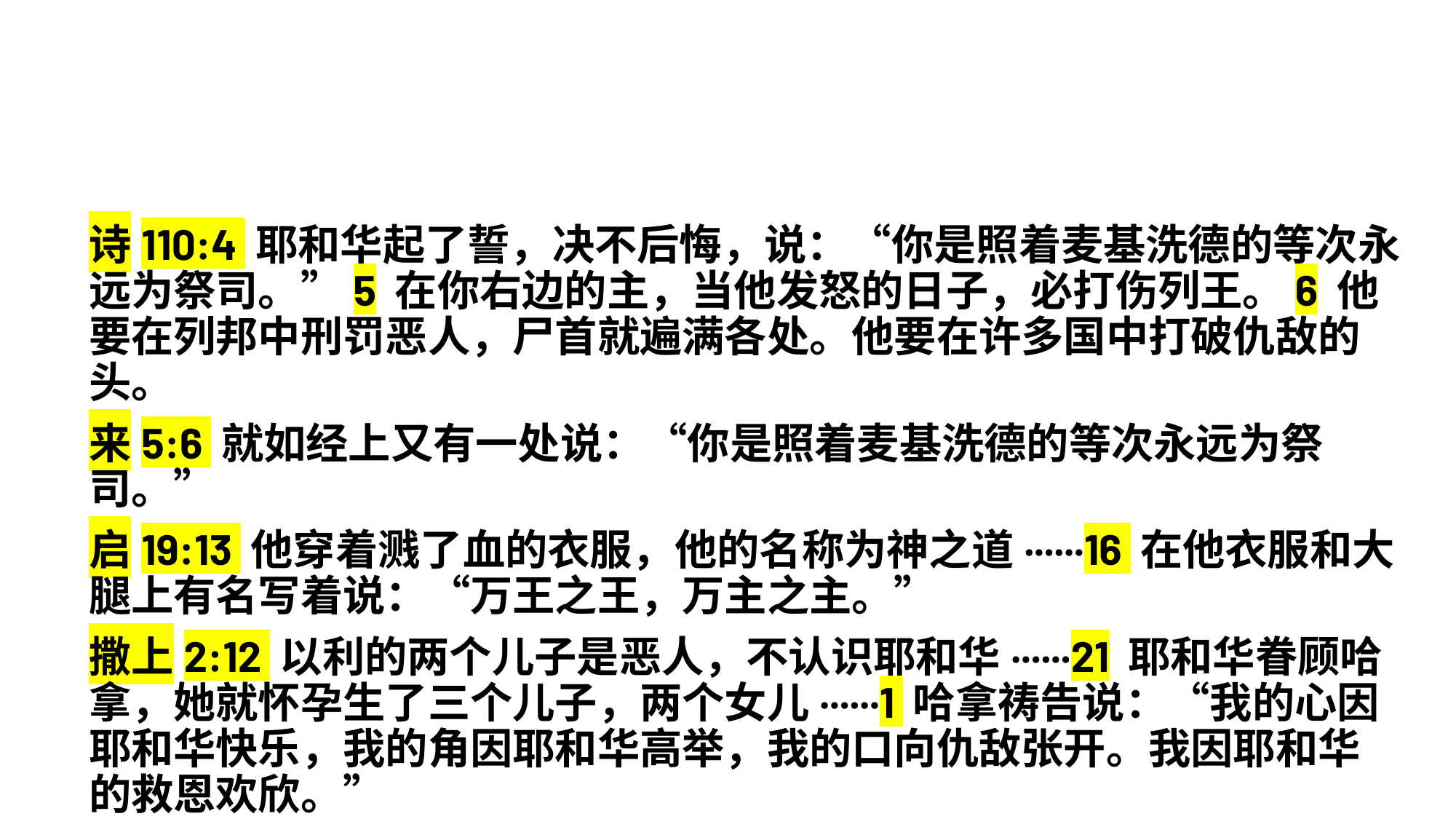

诗110:4 耶和华起了誓，决不后悔，说：“你是照着麦基洗德的等次永远为祭司。”5 在你右边的主，当他发怒的日子，必打伤列王。6 他要在列邦中刑罚恶人，尸首就遍满各处。他要在许多国中打破仇敌的头。
来5:6 就如经上又有一处说：“你是照着麦基洗德的等次永远为祭司。”
启19:13 他穿着溅了血的衣服，他的名称为神之道······16 在他衣服和大腿上有名写着说：“万王之王，万主之主。”
撒上2:12 以利的两个儿子是恶人，不认识耶和华······21 耶和华眷顾哈拿，她就怀孕生了三个儿子，两个女儿······1 哈拿祷告说：“我的心因耶和华快乐，我的角因耶和华高举，我的口向仇敌张开。我因耶和华的救恩欢欣。”